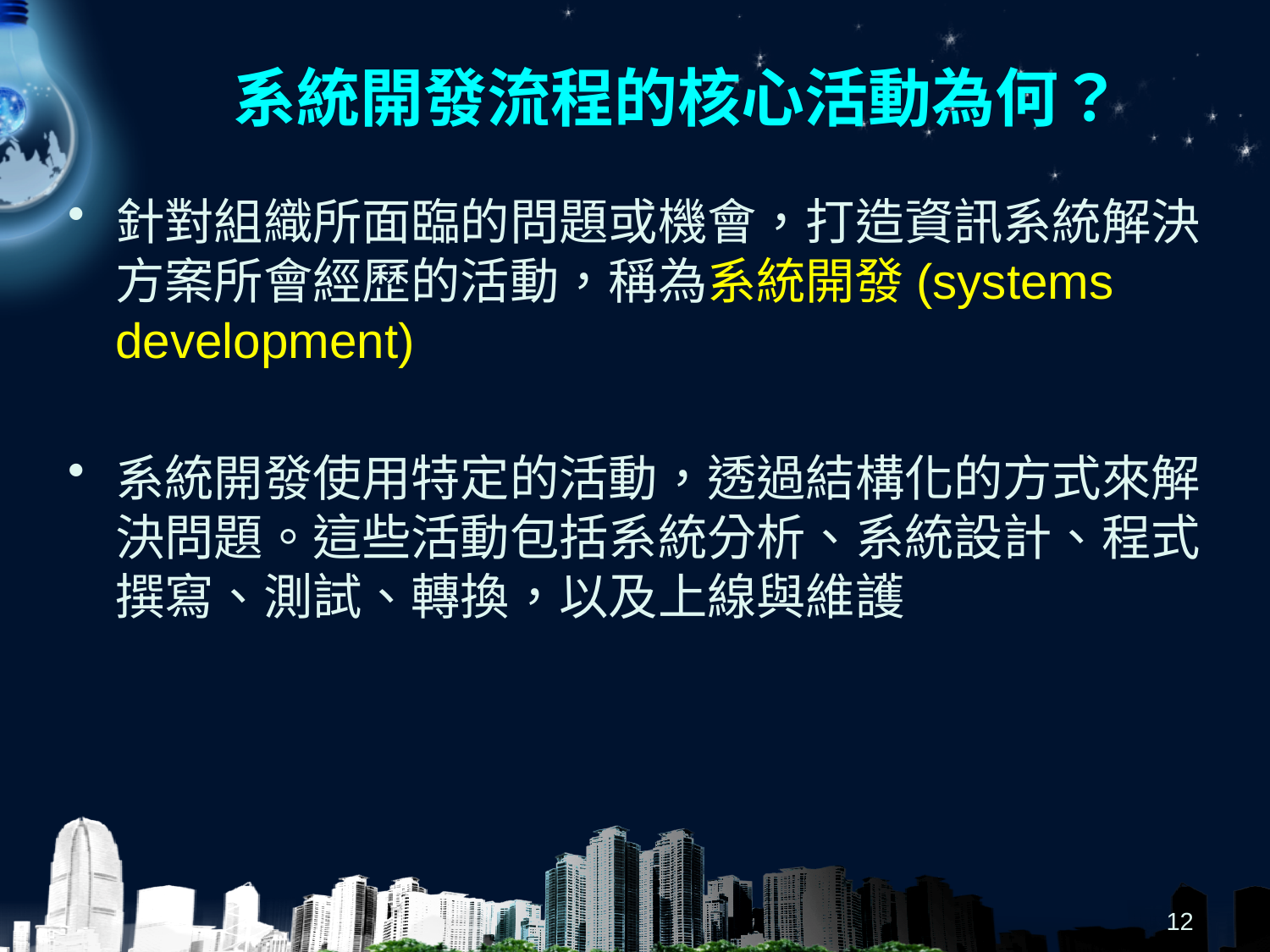

# 系統開發流程的核心活動為何？
針對組織所面臨的問題或機會，打造資訊系統解決方案所會經歷的活動，稱為系統開發(systems development)

系統開發使用特定的活動，透過結構化的方式來解決問題。這些活動包括系統分析、系統設計、程式撰寫、測試、轉換，以及上線與維護
12